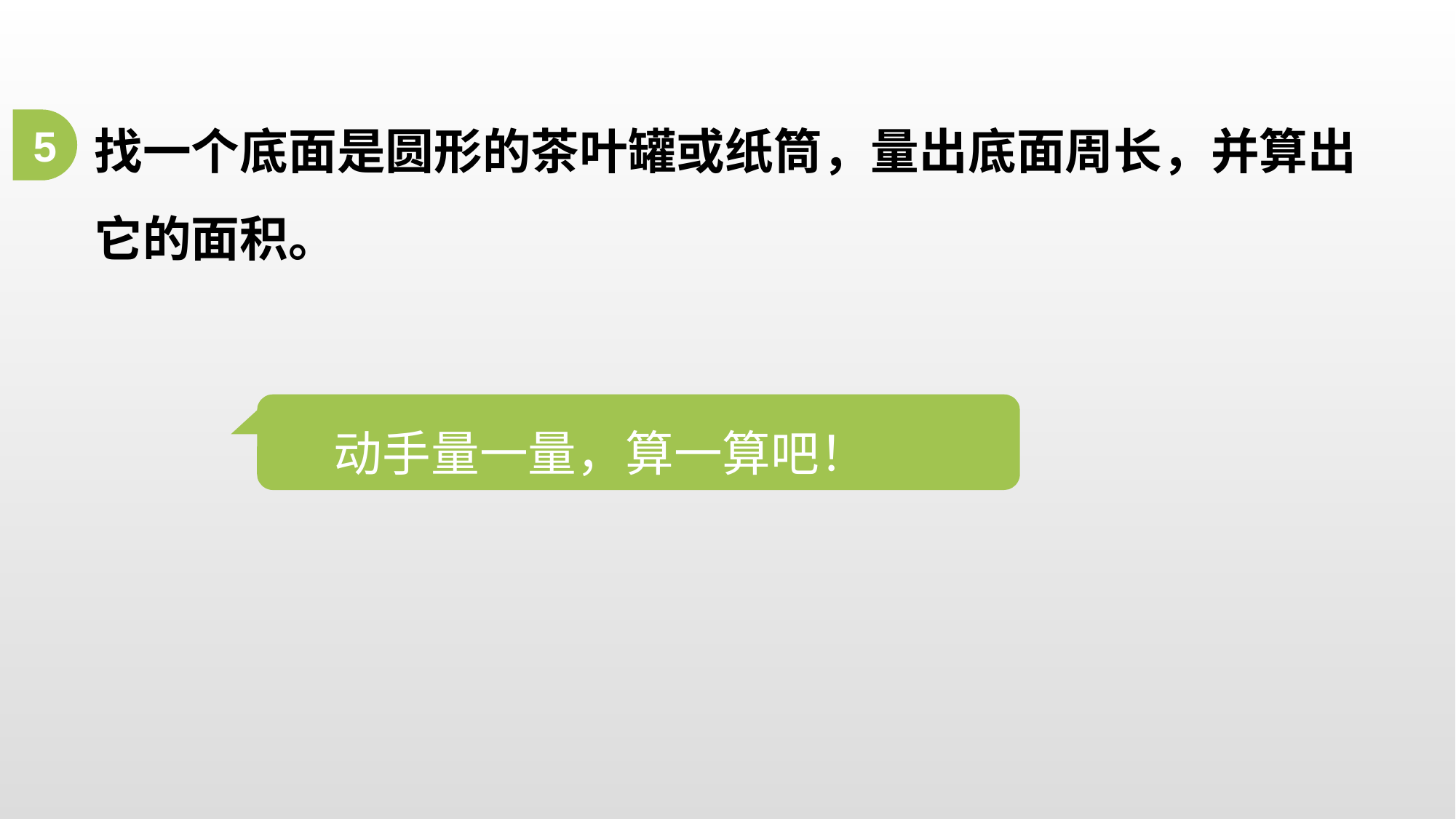

找一个底面是圆形的茶叶罐或纸筒，量出底面周长，并算出它的面积。
5
     动手量一量，算一算吧！